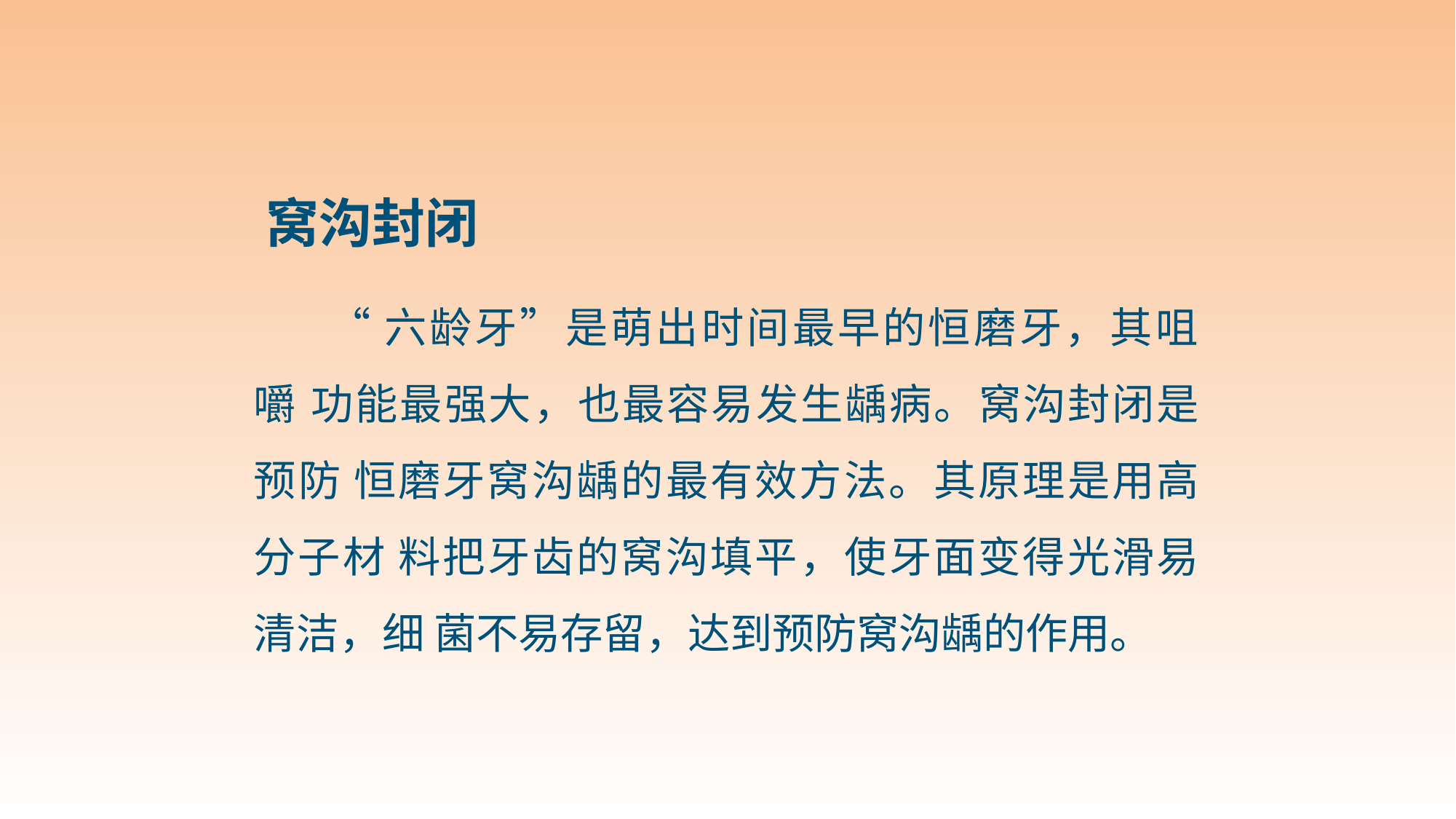

# 窝沟封闭
“六龄牙”是萌出时间最早的恒磨牙，其咀嚼 功能最强大，也最容易发生龋病。窝沟封闭是预防 恒磨牙窝沟龋的最有效方法。其原理是用高分子材 料把牙齿的窝沟填平，使牙面变得光滑易清洁，细 菌不易存留，达到预防窝沟龋的作用。